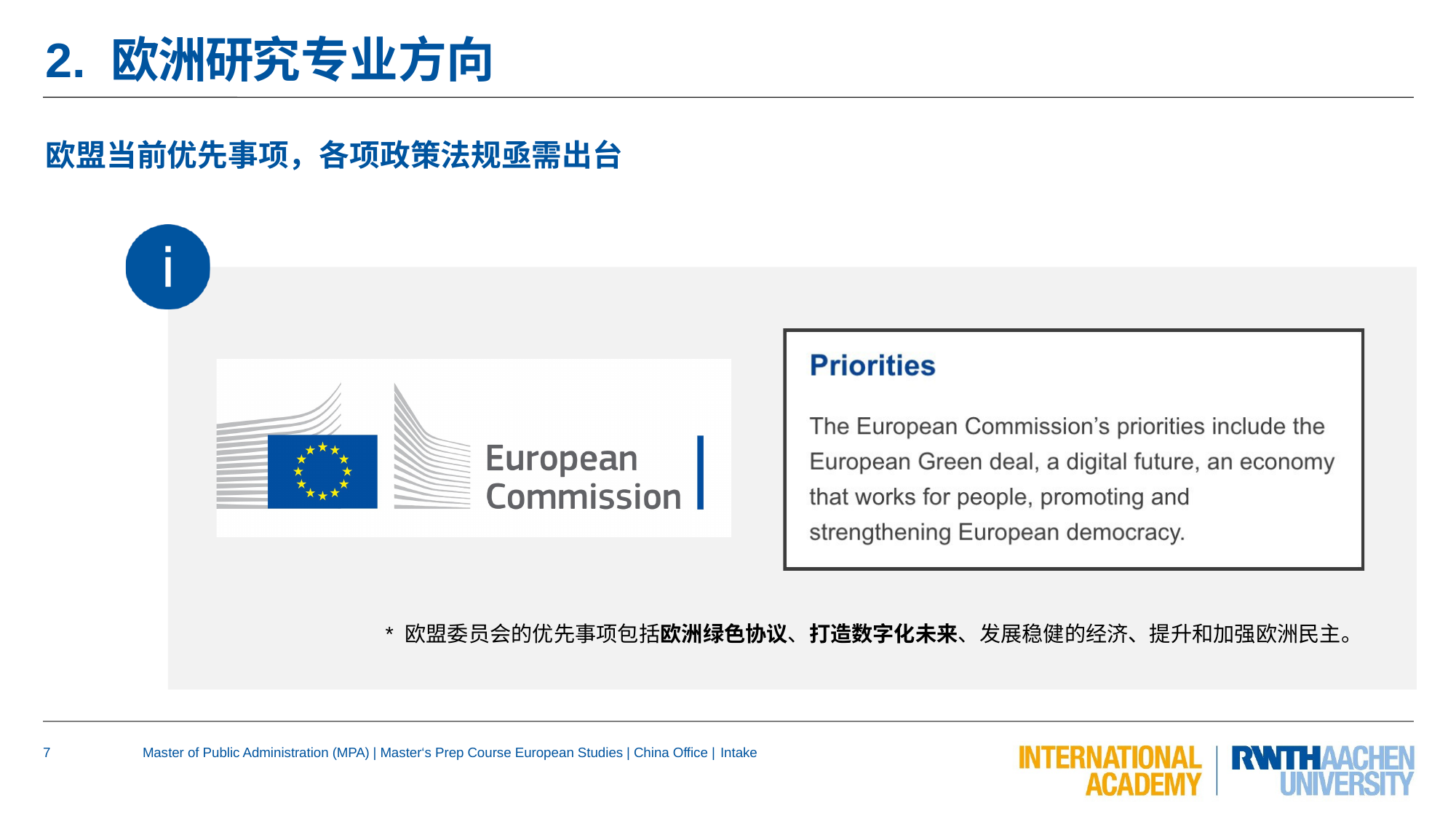

# 2. 欧洲研究专业方向
欧盟当前优先事项，各项政策法规亟需出台

* 欧盟委员会的优先事项包括欧洲绿色协议、打造数字化未来、发展稳健的经济、提升和加强欧洲民主。
7
Master of Public Administration (MPA) | Master‘s Prep Course European Studies | China Office | Intake